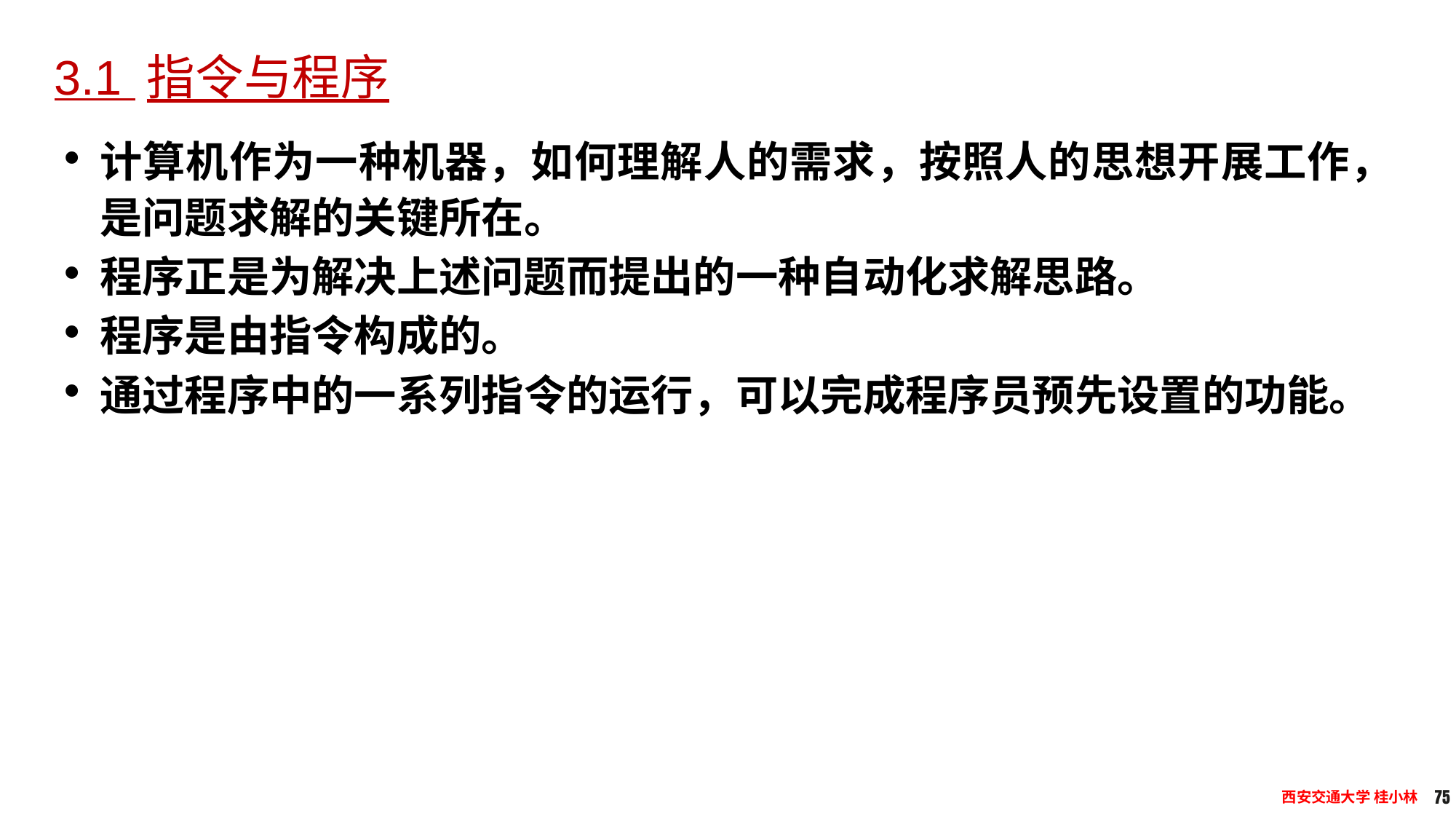

# 3.1 指令与程序
计算机作为一种机器，如何理解人的需求，按照人的思想开展工作，是问题求解的关键所在。
程序正是为解决上述问题而提出的一种自动化求解思路。
程序是由指令构成的。
通过程序中的一系列指令的运行，可以完成程序员预先设置的功能。